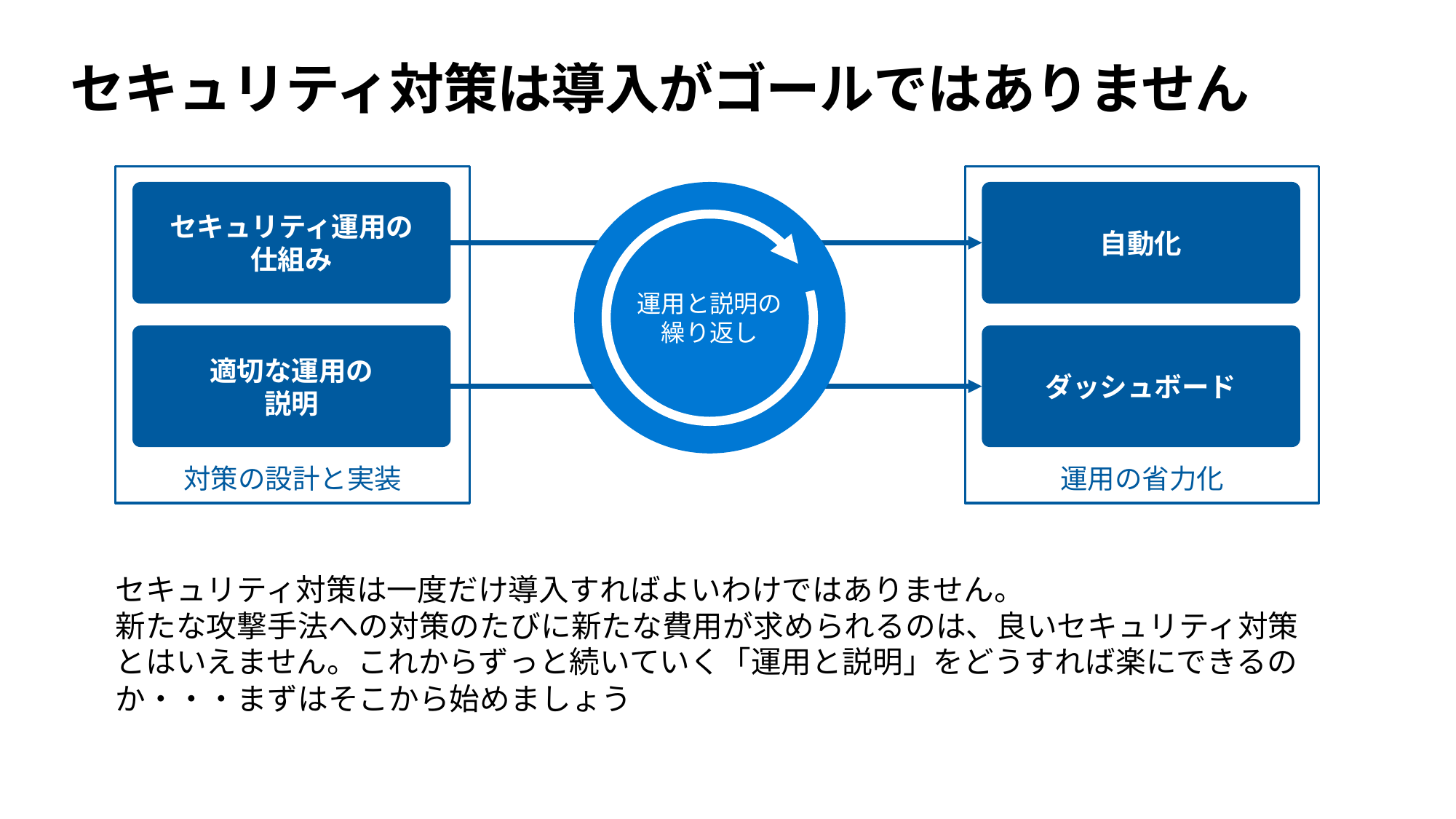

# セキュリティ対策は導入がゴールではありません
対策の設計と実装
運用の省力化
セキュリティ運用の
仕組み
運用と説明の
繰り返し
自動化

適切な運用の
説明
ダッシュボード
セキュリティ対策は一度だけ導入すればよいわけではありません。
新たな攻撃手法への対策のたびに新たな費用が求められるのは、良いセキュリティ対策とはいえません。これからずっと続いていく「運用と説明」をどうすれば楽にできるのか・・・まずはそこから始めましょう